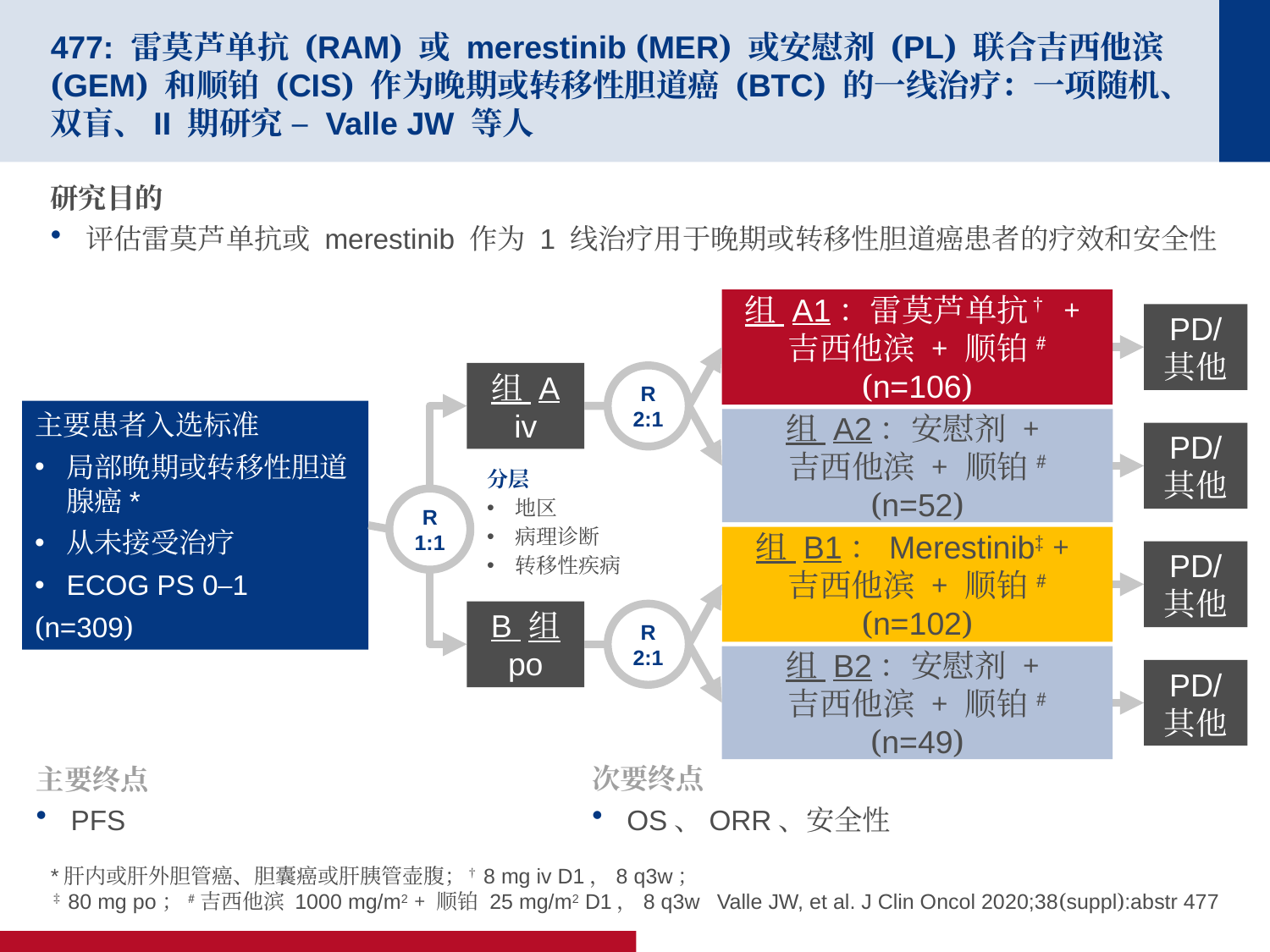

# 477: 雷莫芦单抗 (RAM) 或 merestinib (MER) 或安慰剂 (PL) 联合吉西他滨 (GEM) 和顺铂 (CIS) 作为晚期或转移性胆道癌 (BTC) 的一线治疗：一项随机、双盲、II 期研究 – Valle JW 等人
研究目的
评估雷莫芦单抗或 merestinib 作为 1 线治疗用于晚期或转移性胆道癌患者的疗效和安全性
组 A1：雷莫芦单抗† +
吉西他滨 + 顺铂#
(n=106)
PD/
其他
组 A
iv
R
2:1
主要患者入选标准
局部晚期或转移性胆道腺癌*
从未接受治疗
ECOG PS 0–1
(n=309)
组 A2：安慰剂 +
吉西他滨 + 顺铂#
(n=52)
PD/
其他
分层
地区
病理诊断
转移性疾病
R
1:1
组 B1：Merestinib‡ +
吉西他滨 + 顺铂#
(n=102)
PD/
其他
B 组
po
R
2:1
组 B2：安慰剂 +
吉西他滨 + 顺铂#
(n=49)
PD/
其他
主要终点
PFS

次要终点
OS、ORR、安全性
*肝内或肝外胆管癌、胆囊癌或肝胰管壶腹；†8 mg iv D1，8 q3w；
‡80 mg po；#吉西他滨 1000 mg/m2 + 顺铂 25 mg/m2 D1，8 q3w
Valle JW, et al. J Clin Oncol 2020;38(suppl):abstr 477